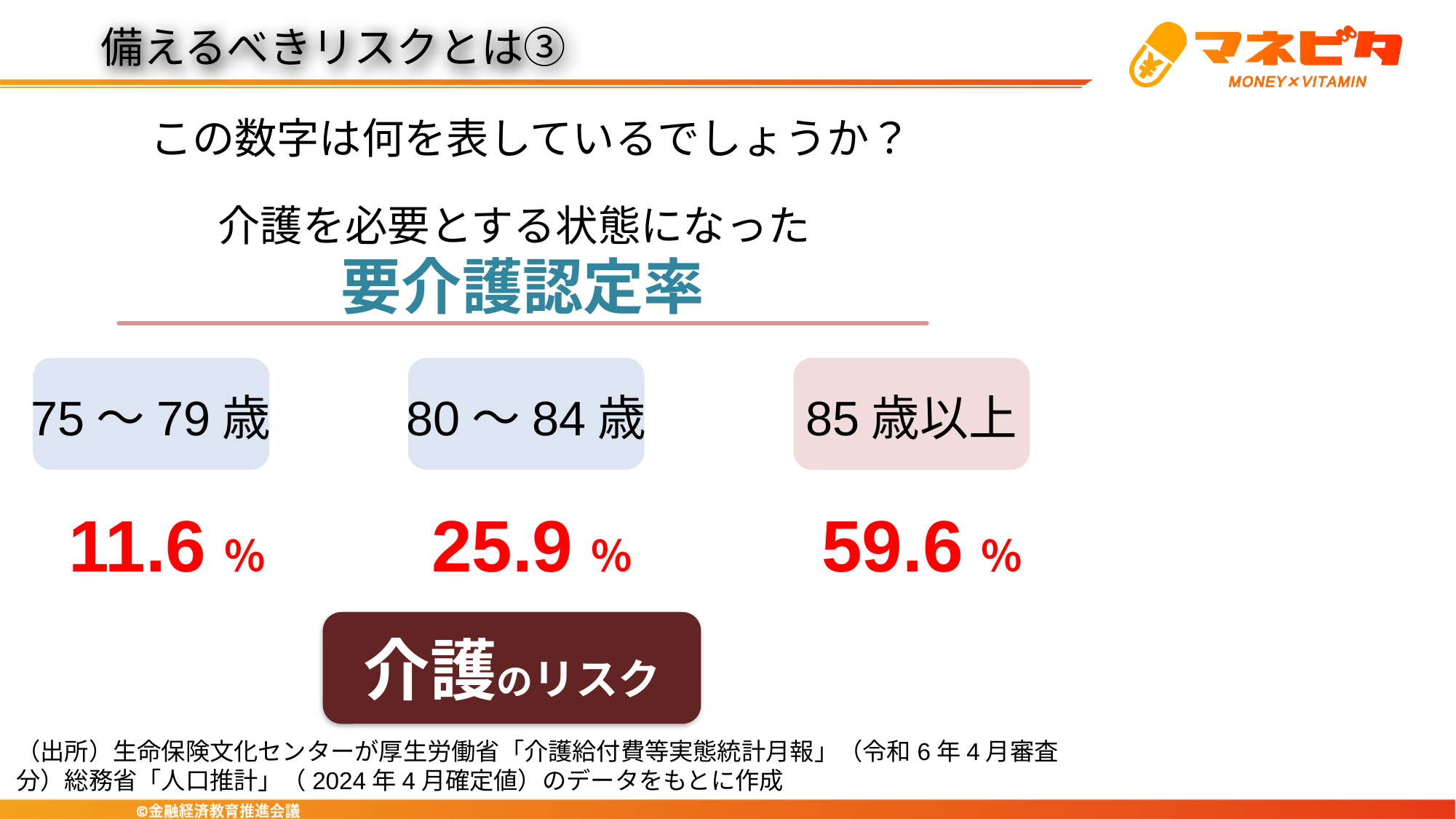

備えるべきリスクとは③
この数字は何を表しているでしょうか？
介護を必要とする状態になった
要介護認定率
75～79歳
80～84歳
85歳以上
11.6％
25.9％
59.6％
介護のリスク
（出所）生命保険文化センターが厚生労働省「介護給付費等実態統計月報」（令和6年4月審査分）総務省「人口推計」（2024年4月確定値）のデータをもとに作成